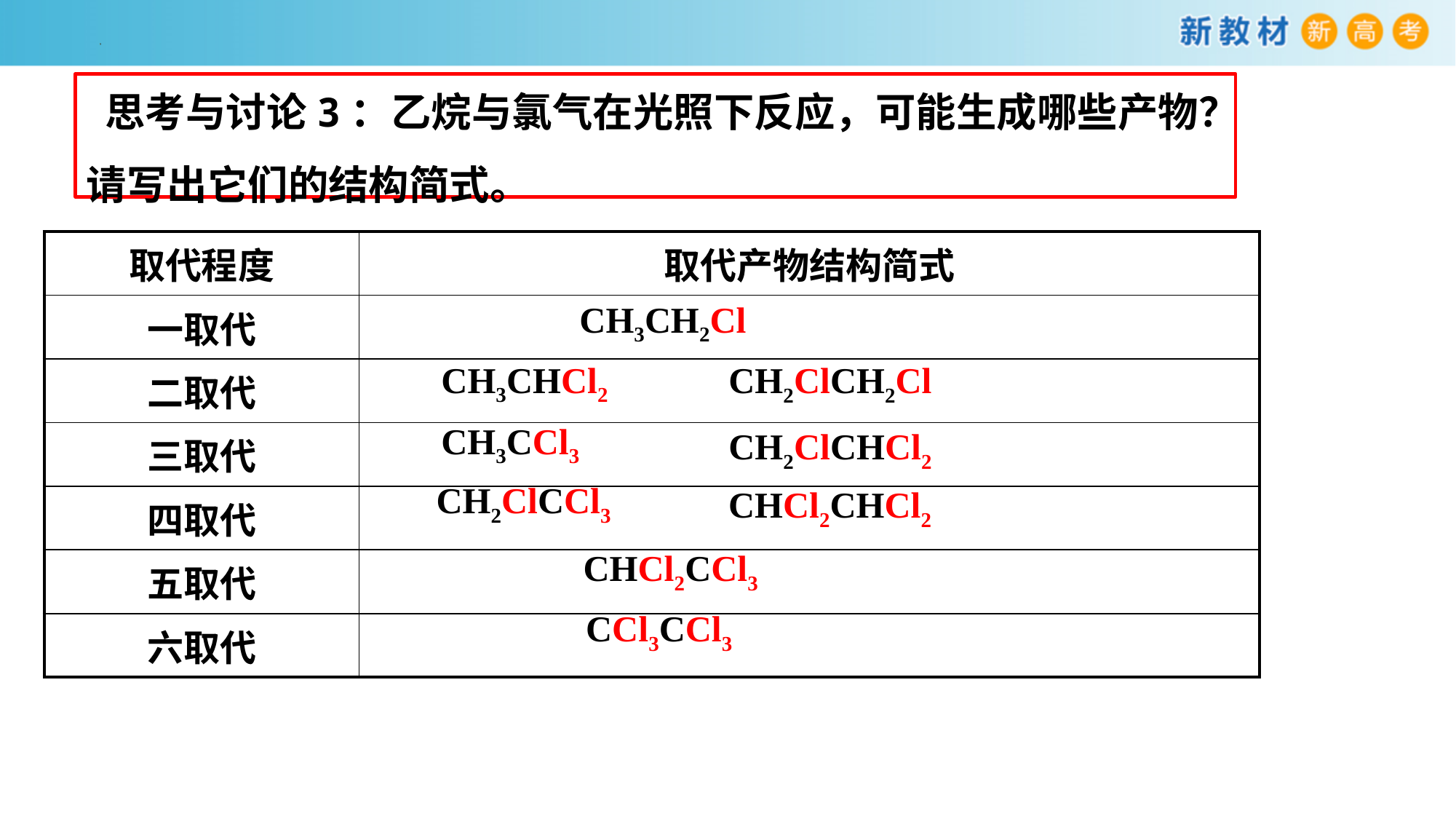

思考与讨论3：乙烷与氯气在光照下反应，可能生成哪些产物？请写出它们的结构简式。
| 取代程度 | 取代产物结构简式 |
| --- | --- |
| 一取代 |  |
| 二取代 |  |
| 三取代 |  |
| 四取代 |  |
| 五取代 |  |
| 六取代 |  |
CH3CH2Cl
CH3CHCl2
CH2ClCH2Cl
CH3CCl3
CH2ClCHCl2
CH2ClCCl3
CHCl2CHCl2
CHCl2CCl3
CCl3CCl3